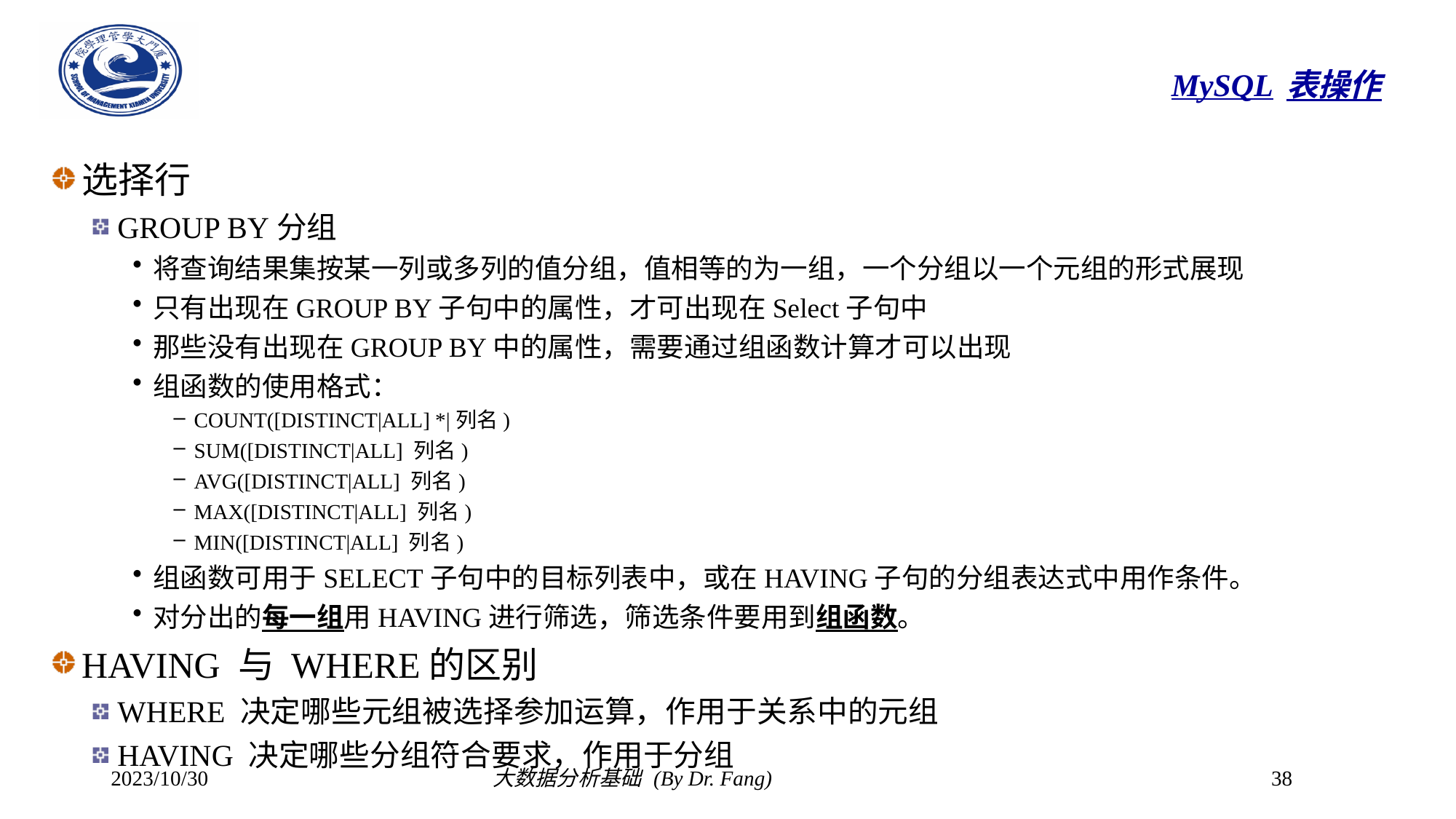

# MySQL表操作
选择行
GROUP BY分组
将查询结果集按某一列或多列的值分组，值相等的为一组，一个分组以一个元组的形式展现
只有出现在GROUP BY子句中的属性，才可出现在Select子句中
那些没有出现在GROUP BY中的属性，需要通过组函数计算才可以出现
组函数的使用格式：
COUNT([DISTINCT|ALL] *|列名)
SUM([DISTINCT|ALL] 列名)
AVG([DISTINCT|ALL] 列名)
MAX([DISTINCT|ALL] 列名)
MIN([DISTINCT|ALL] 列名)
组函数可用于SELECT子句中的目标列表中，或在HAVING子句的分组表达式中用作条件。
对分出的每一组用HAVING进行筛选，筛选条件要用到组函数。
HAVING 与 WHERE的区别
WHERE 决定哪些元组被选择参加运算，作用于关系中的元组
HAVING 决定哪些分组符合要求，作用于分组
2023/10/30
大数据分析基础 (By Dr. Fang)
38